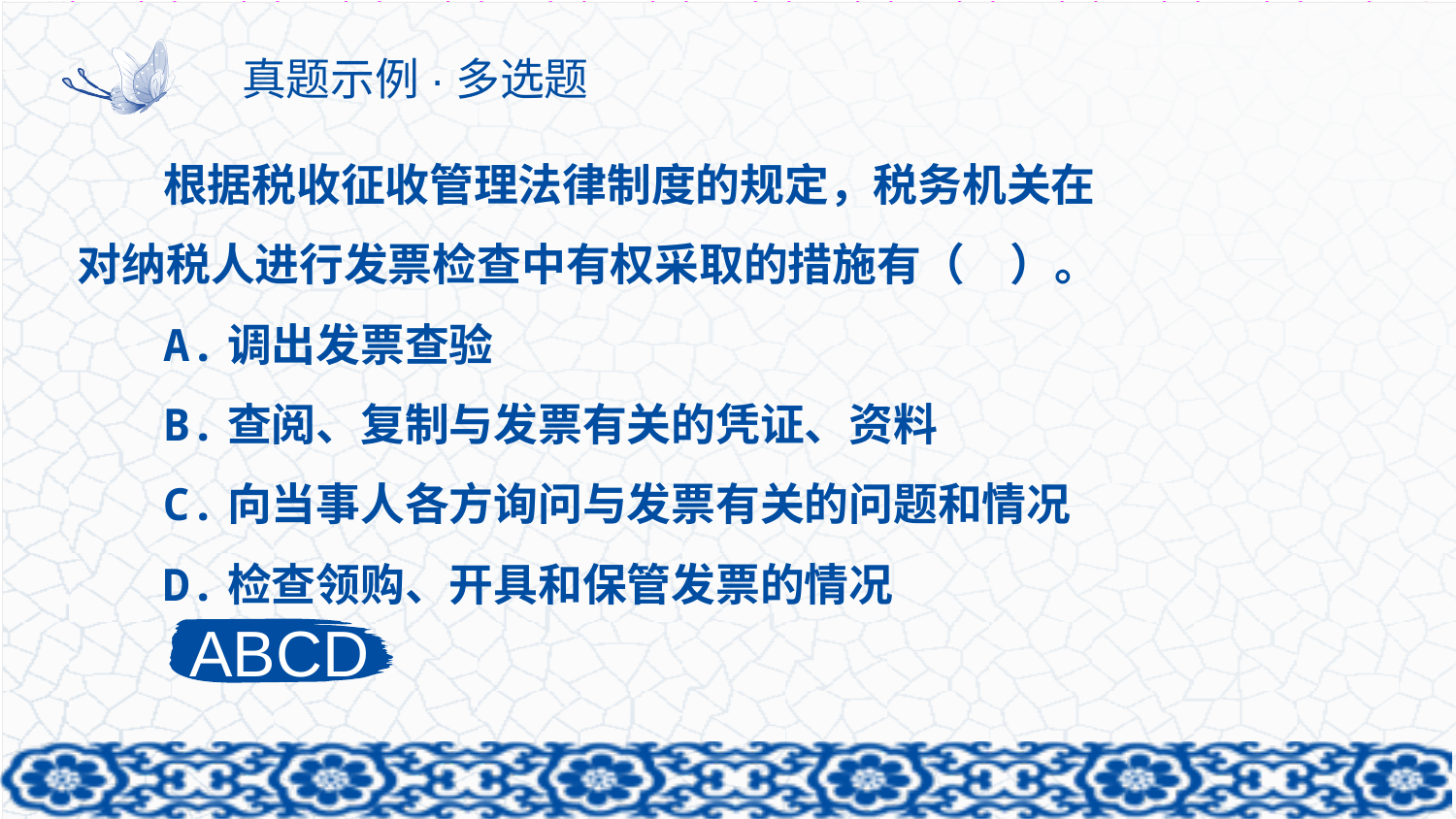

# 真题示例·多选题
根据税收征收管理法律制度的规定，税务机关在对纳税人进行发票检查中有权采取的措施有（　）。
A.调出发票查验
B.查阅、复制与发票有关的凭证、资料
C.向当事人各方询问与发票有关的问题和情况
D.检查领购、开具和保管发票的情况
ABCD